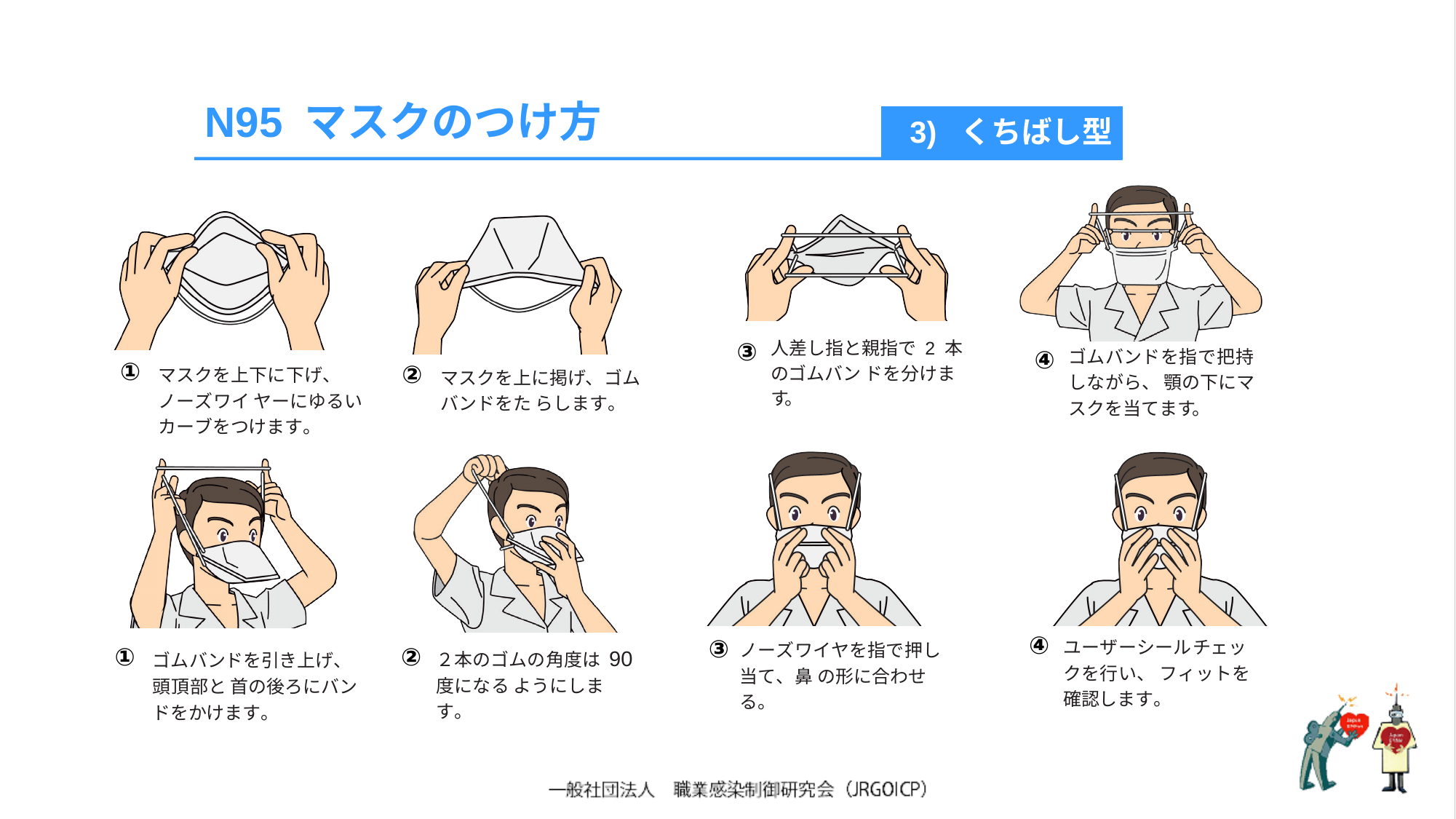

N95 マスクのつけ方

3)  くちばし型

人差し指と親指で 2 本のゴムバン ドを分けます。
③
ゴムバンドを指で把持しながら、 顎の下にマスクを当てます。
④
①
②
マスクを上下に下げ、ノーズワイ ヤーにゆるいカーブをつけます。
マスクを上に掲げ、ゴムバンドをた らします。

④
ユーザーシールチェックを行い、 フィットを確認します。
③
ノーズワイヤを指で押し当て、鼻 の形に合わせる。
②
２本のゴムの角度は 90 度になる ようにします。
①
ゴムバンドを引き上げ、頭頂部と 首の後ろにバンドをかけます。